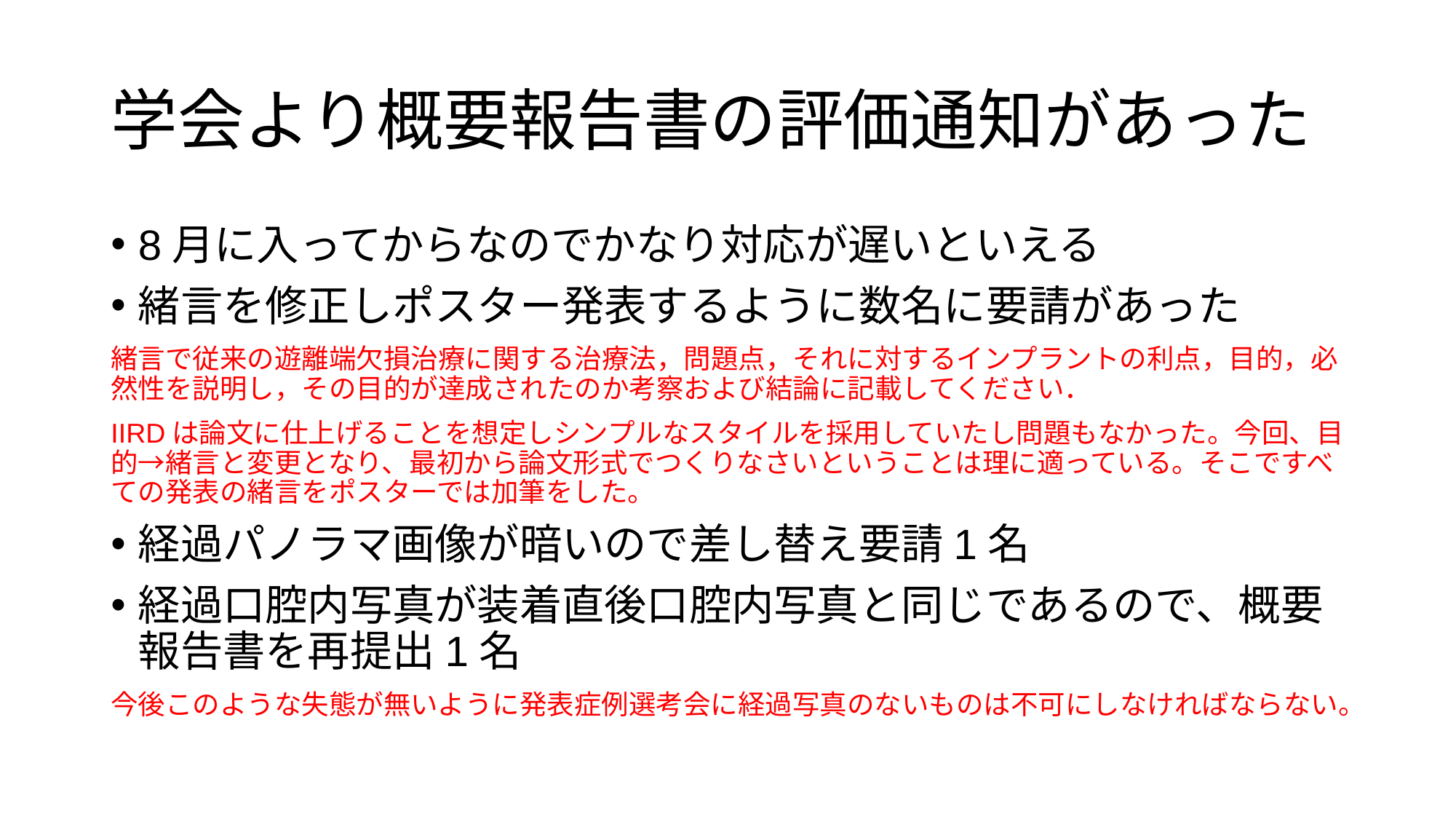

# 学会より概要報告書の評価通知があった
8月に入ってからなのでかなり対応が遅いといえる
緒言を修正しポスター発表するように数名に要請があった
緒言で従来の遊離端欠損治療に関する治療法，問題点，それに対するインプラントの利点，目的，必然性を説明し，その目的が達成されたのか考察および結論に記載してください．
IIRDは論文に仕上げることを想定しシンプルなスタイルを採用していたし問題もなかった。今回、目的→緒言と変更となり、最初から論文形式でつくりなさいということは理に適っている。そこですべての発表の緒言をポスターでは加筆をした。
経過パノラマ画像が暗いので差し替え要請1名
経過口腔内写真が装着直後口腔内写真と同じであるので、概要報告書を再提出1名
今後このような失態が無いように発表症例選考会に経過写真のないものは不可にしなければならない。